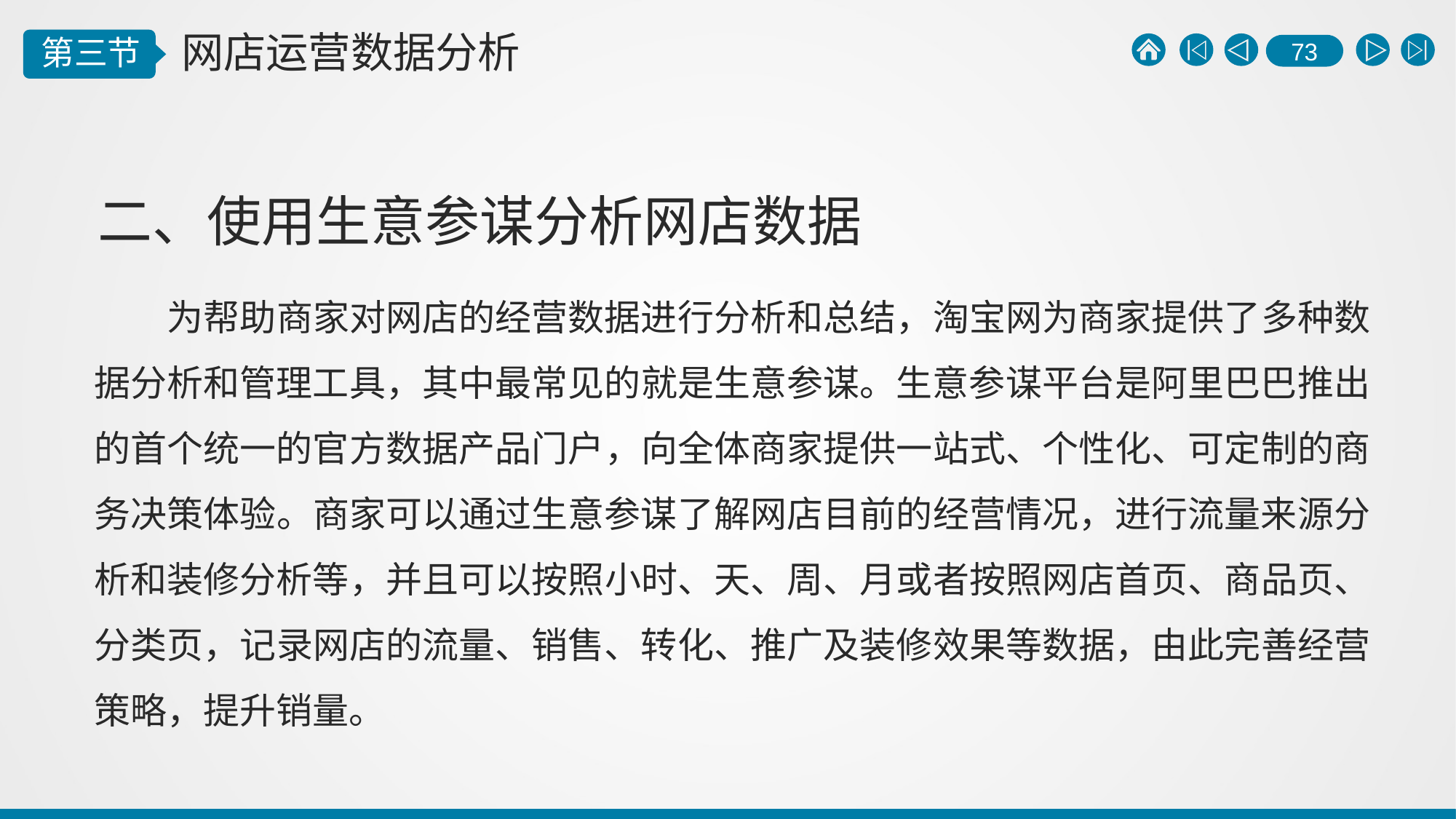

二、使用生意参谋分析网店数据
为帮助商家对网店的经营数据进行分析和总结，淘宝网为商家提供了多种数据分析和管理工具，其中最常见的就是生意参谋。生意参谋平台是阿里巴巴推出的首个统一的官方数据产品门户，向全体商家提供一站式、个性化、可定制的商务决策体验。商家可以通过生意参谋了解网店目前的经营情况，进行流量来源分析和装修分析等，并且可以按照小时、天、周、月或者按照网店首页、商品页、分类页，记录网店的流量、销售、转化、推广及装修效果等数据，由此完善经营策略，提升销量。